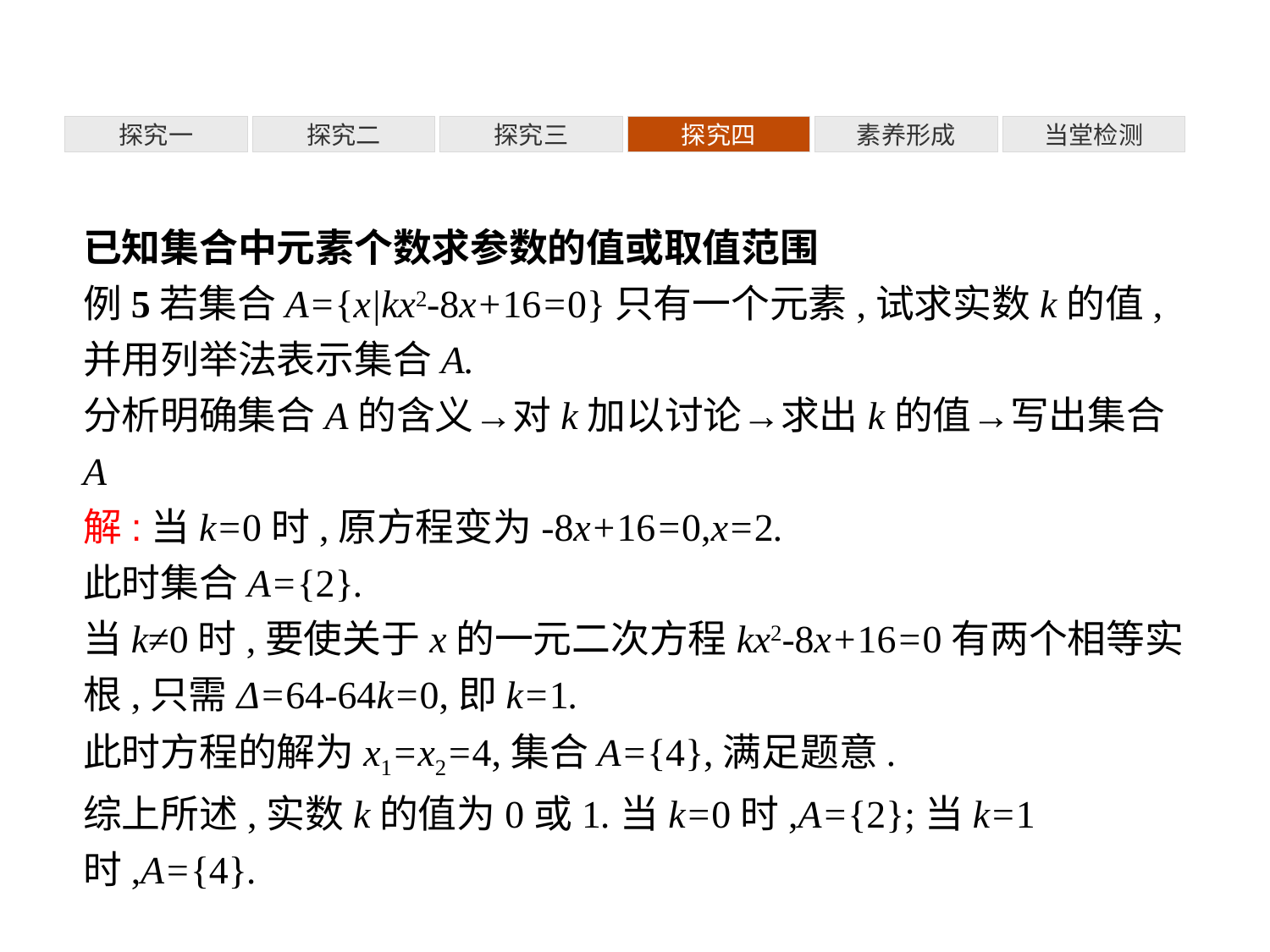

探究一
探究二
探究三
探究四
素养形成
当堂检测
已知集合中元素个数求参数的值或取值范围
例5若集合A={x|kx2-8x+16=0}只有一个元素,试求实数k的值,并用列举法表示集合A.
分析明确集合A的含义→对k加以讨论→求出k的值→写出集合A
解:当k=0时,原方程变为-8x+16=0,x=2.
此时集合A={2}.
当k≠0时,要使关于x的一元二次方程kx2-8x+16=0有两个相等实根,只需Δ=64-64k=0,即k=1.
此时方程的解为x1=x2=4,集合A={4},满足题意.
综上所述,实数k的值为0或1.当k=0时,A={2};当k=1时,A={4}.